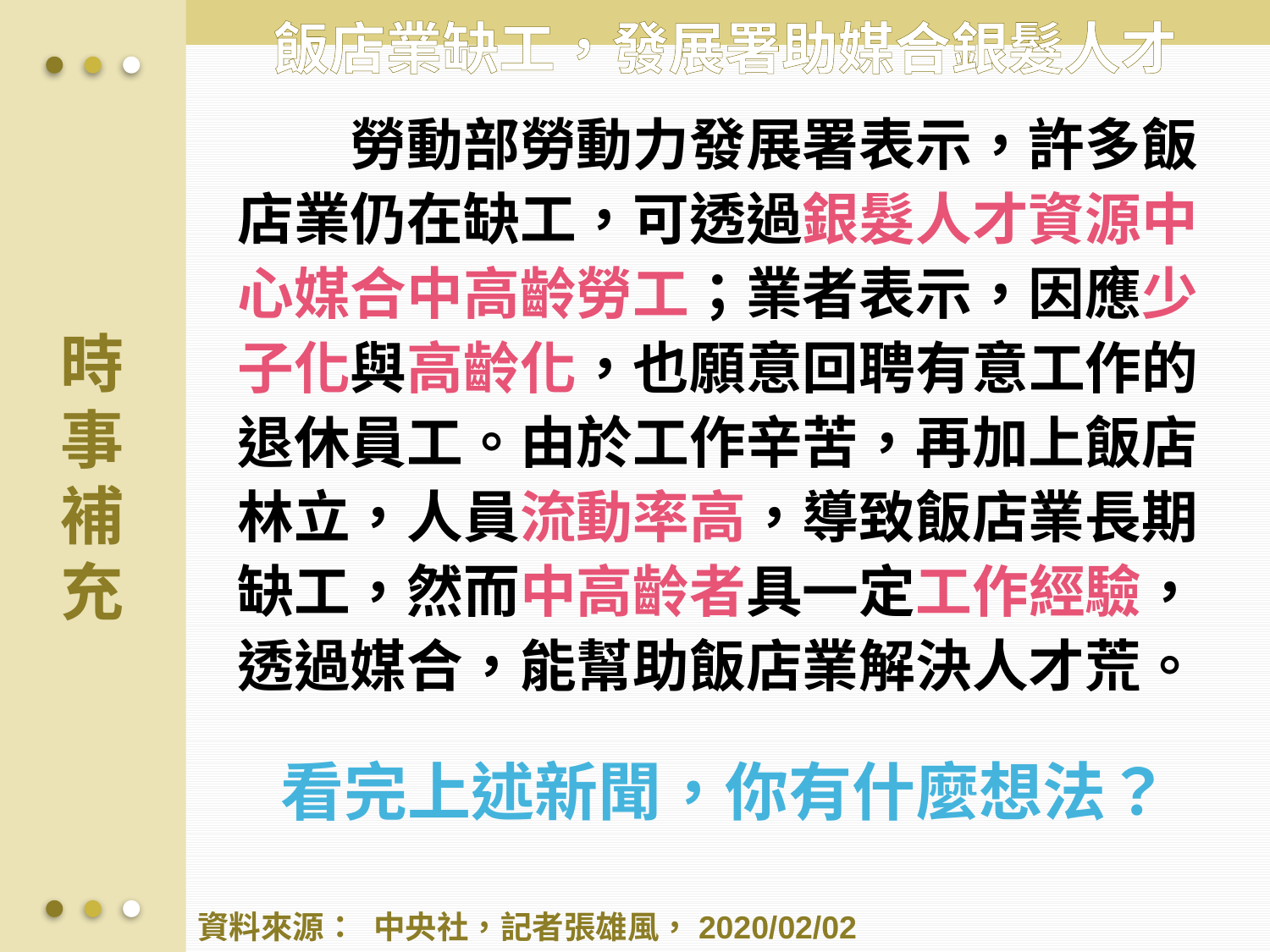

# 飯店業缺工，發展署助媒合銀髮人才
　　勞動部勞動力發展署表示，許多飯店業仍在缺工，可透過銀髮人才資源中心媒合中高齡勞工；業者表示，因應少子化與高齡化，也願意回聘有意工作的退休員工。由於工作辛苦，再加上飯店林立，人員流動率高，導致飯店業長期缺工，然而中高齡者具一定工作經驗，透過媒合，能幫助飯店業解決人才荒。
看完上述新聞，你有什麼想法？
中央社，記者張雄風，2020/02/02